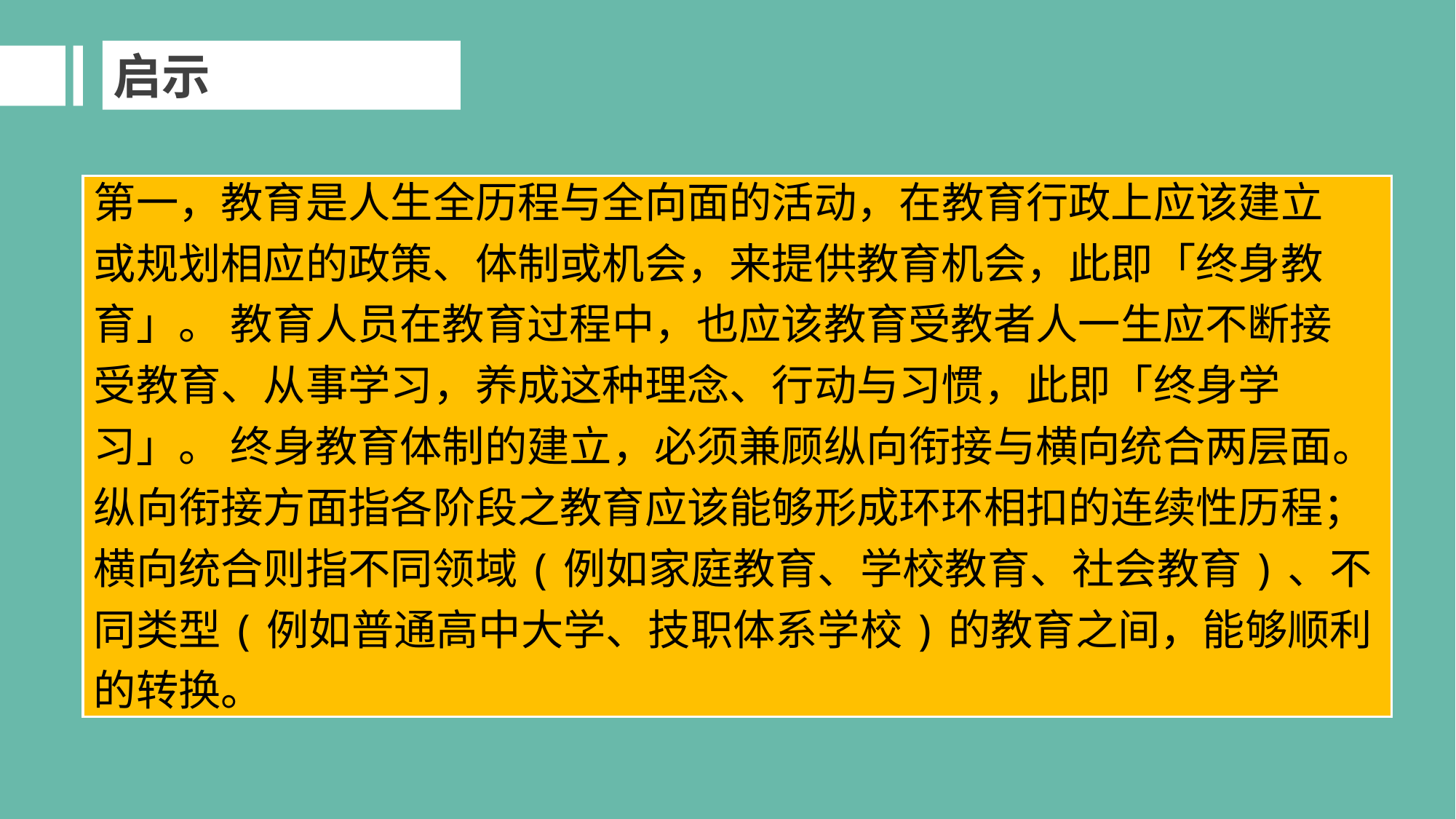

启示

第一，教育是人生全历程与全向面的活动，在教育行政上应该建立
或规划相应的政策、体制或机会，来提供教育机会，此即「终身教
育」。 教育人员在教育过程中，也应该教育受教者人一生应不断接
受教育、从事学习，养成这种理念、行动与习惯，此即「终身学
习」。 终身教育体制的建立，必须兼顾纵向衔接与横向统合两层面。
纵向衔接方面指各阶段之教育应该能够形成环环相扣的连续性历程；
横向统合则指不同领域(例如家庭教育、学校教育、社会教育)、不
同类型(例如普通高中大学、技职体系学校)的教育之间，能够顺利
的转换。